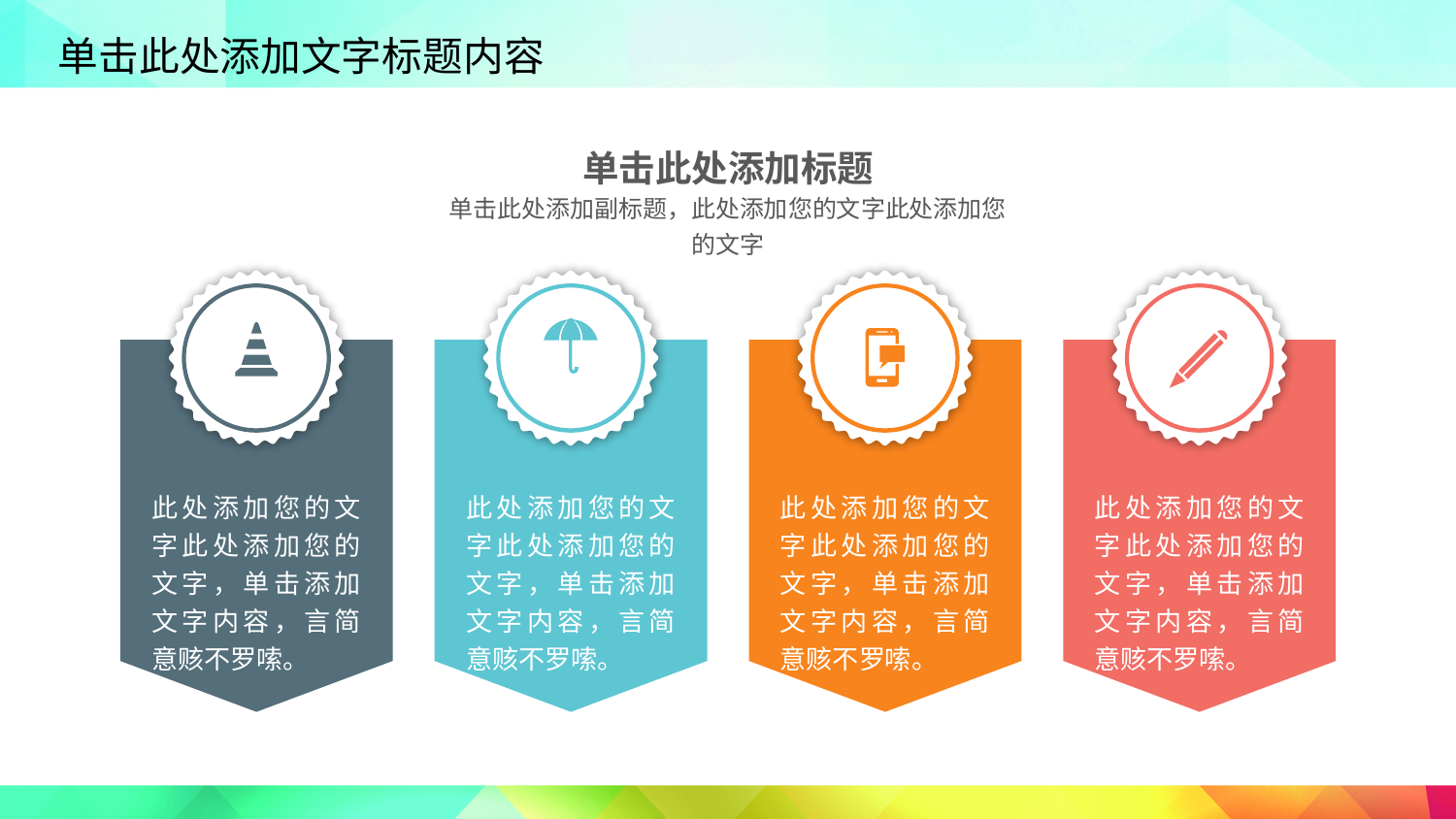

单击此处添加标题
单击此处添加副标题，此处添加您的文字此处添加您的文字

此处添加您的文字此处添加您的文字，单击添加文字内容，言简意赅不罗嗦。

此处添加您的文字此处添加您的文字，单击添加文字内容，言简意赅不罗嗦。

此处添加您的文字此处添加您的文字，单击添加文字内容，言简意赅不罗嗦。

此处添加您的文字此处添加您的文字，单击添加文字内容，言简意赅不罗嗦。